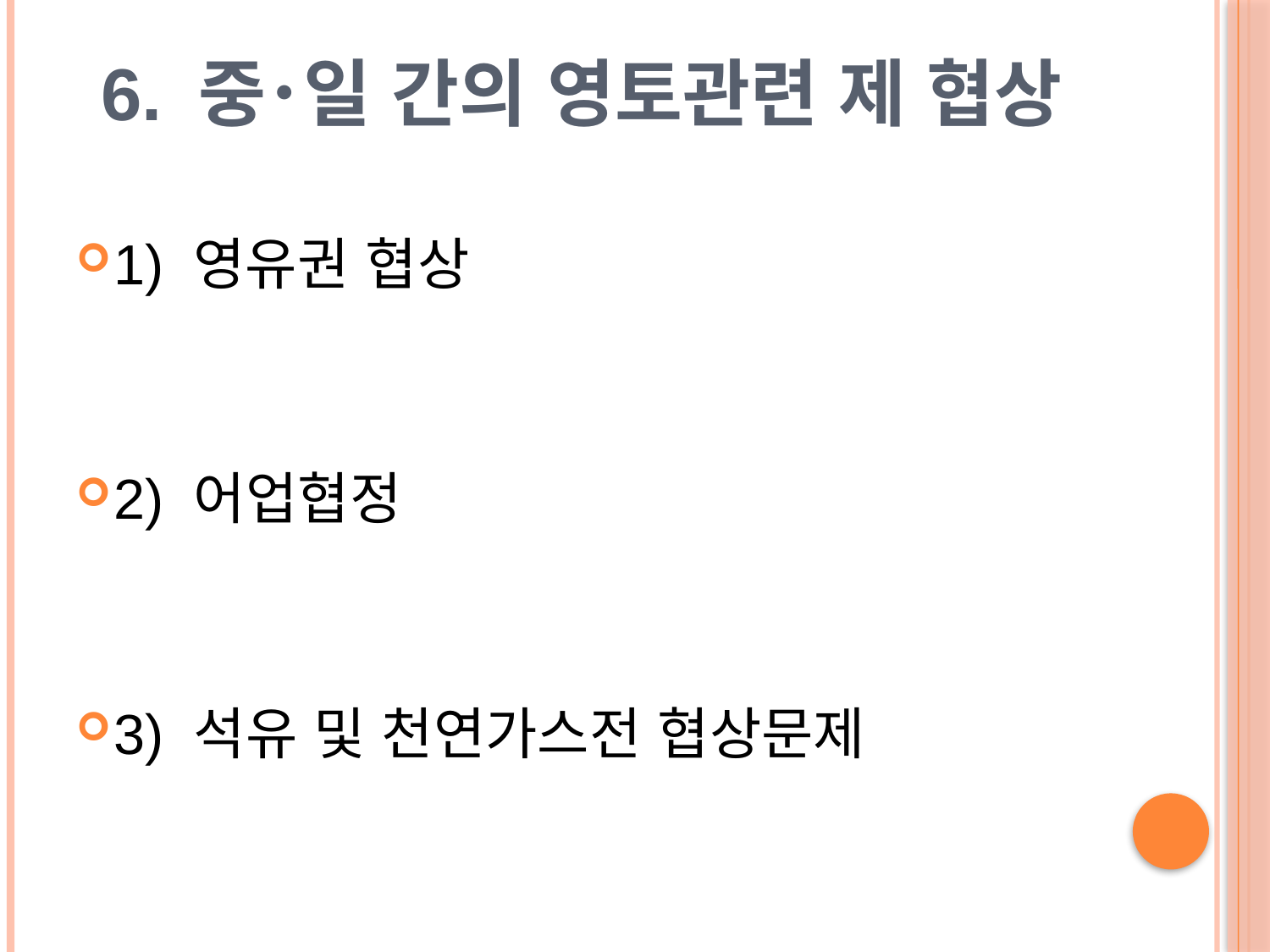

# 6. 중･일 간의 영토관련 제 협상
1) 영유권 협상

2) 어업협정

3) 석유 및 천연가스전 협상문제